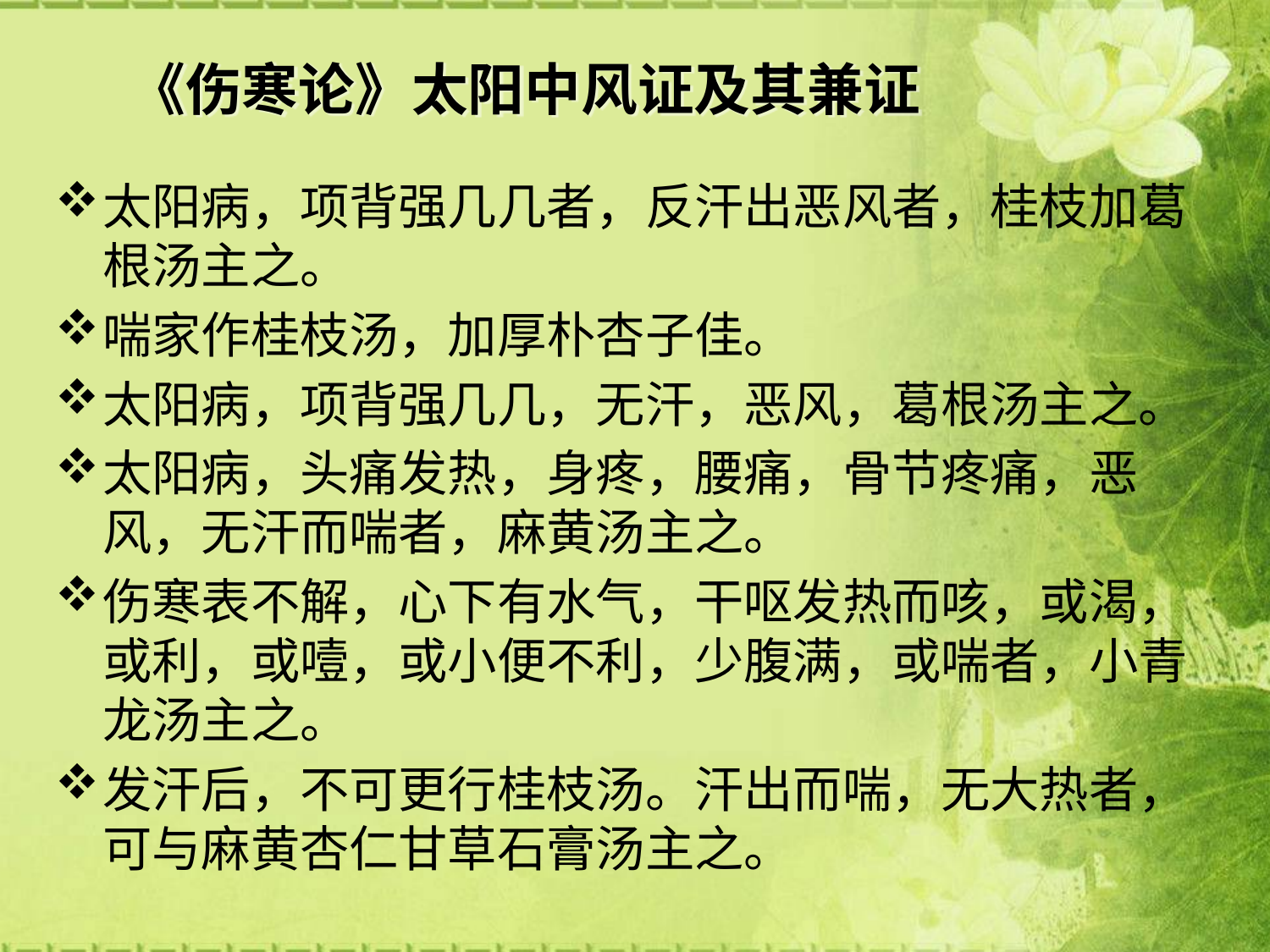

# 《伤寒论》太阳中风证及其兼证
太阳病，项背强几几者，反汗出恶风者，桂枝加葛根汤主之。
喘家作桂枝汤，加厚朴杏子佳。
太阳病，项背强几几，无汗，恶风，葛根汤主之。
太阳病，头痛发热，身疼，腰痛，骨节疼痛，恶风，无汗而喘者，麻黄汤主之。
伤寒表不解，心下有水气，干呕发热而咳，或渴，或利，或噎，或小便不利，少腹满，或喘者，小青龙汤主之。
发汗后，不可更行桂枝汤。汗出而喘，无大热者，可与麻黄杏仁甘草石膏汤主之。